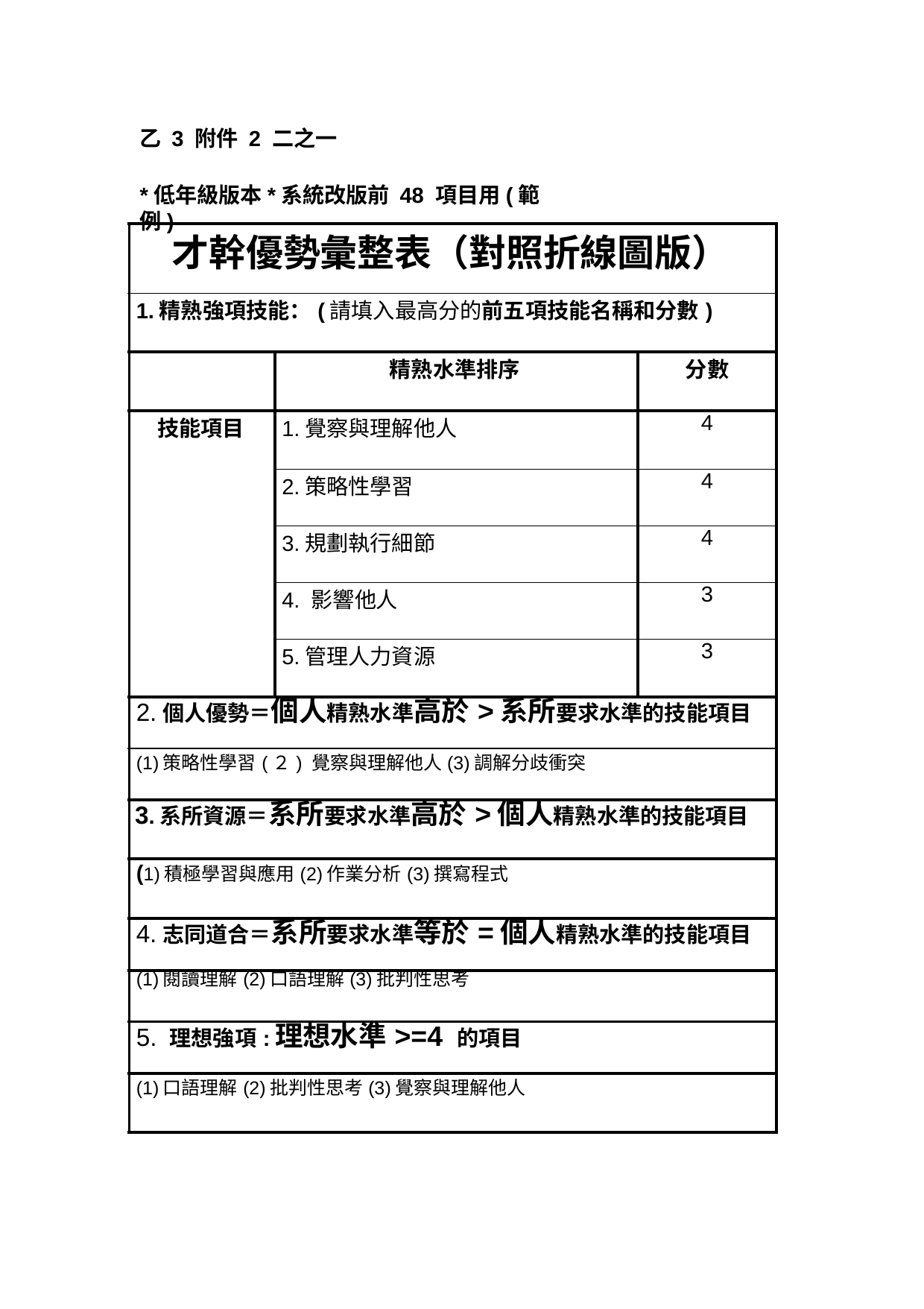

乙 3 附件 2 二之一

*低年級版本*系統改版前 48 項目用(範例)
| 才幹優勢彙整表（對照折線圖版） |  |  |
| --- | --- | --- |
| 1.精熟強項技能：(請填入最高分的前五項技能名稱和分數) |  |  |
|  | 精熟水準排序 | 分數 |
| 技能項目 | 1.覺察與理解他人 | 4 |
|  | 2.策略性學習 | 4 |
|  | 3.規劃執行細節 | 4 |
|  | 4. 影響他人 | 3 |
|  | 5.管理人力資源 | 3 |
| 2.個人優勢＝個人精熟水準高於>系所要求水準的技能項目 |  |  |
| (1)策略性學習(２) 覺察與理解他人(3)調解分歧衝突 |  |  |
| 3.系所資源＝系所要求水準高於>個人精熟水準的技能項目 |  |  |
| (1)積極學習與應用(2)作業分析(3)撰寫程式 |  |  |
| 4.志同道合＝系所要求水準等於=個人精熟水準的技能項目 |  |  |
| (1)閱讀理解(2)口語理解(3)批判性思考 |  |  |
| 5. 理想強項:理想水準>=4 的項目 |  |  |
| (1)口語理解(2)批判性思考(3)覺察與理解他人 |  |  |